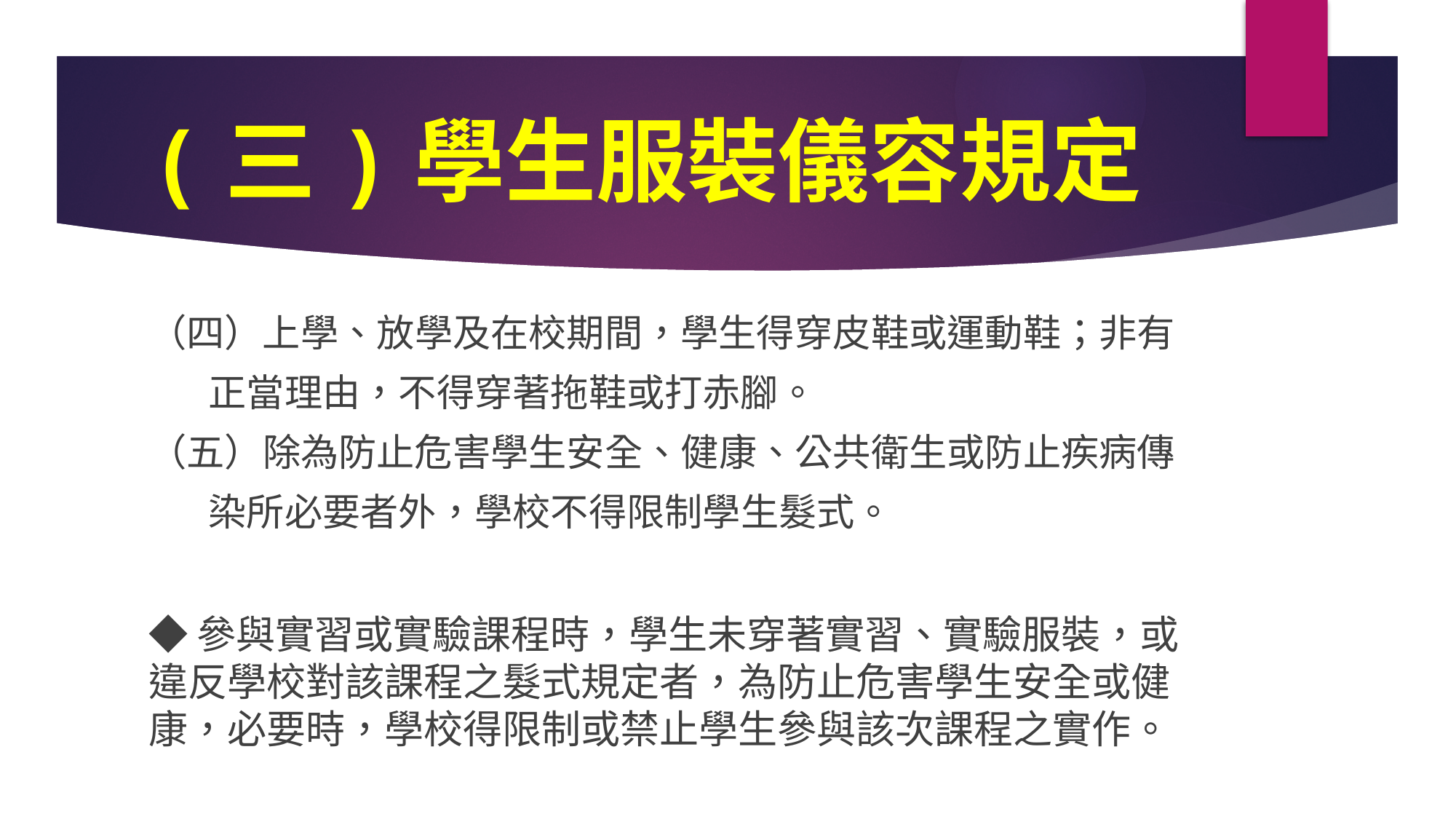

# (三)學生服裝儀容規定
（四）上學、放學及在校期間，學生得穿皮鞋或運動鞋；非有
      正當理由，不得穿著拖鞋或打赤腳。
（五）除為防止危害學生安全、健康、公共衛生或防止疾病傳
      染所必要者外，學校不得限制學生髮式。

◆參與實習或實驗課程時，學生未穿著實習、實驗服裝，或違反學校對該課程之髮式規定者，為防止危害學生安全或健康，必要時，學校得限制或禁止學生參與該次課程之實作。